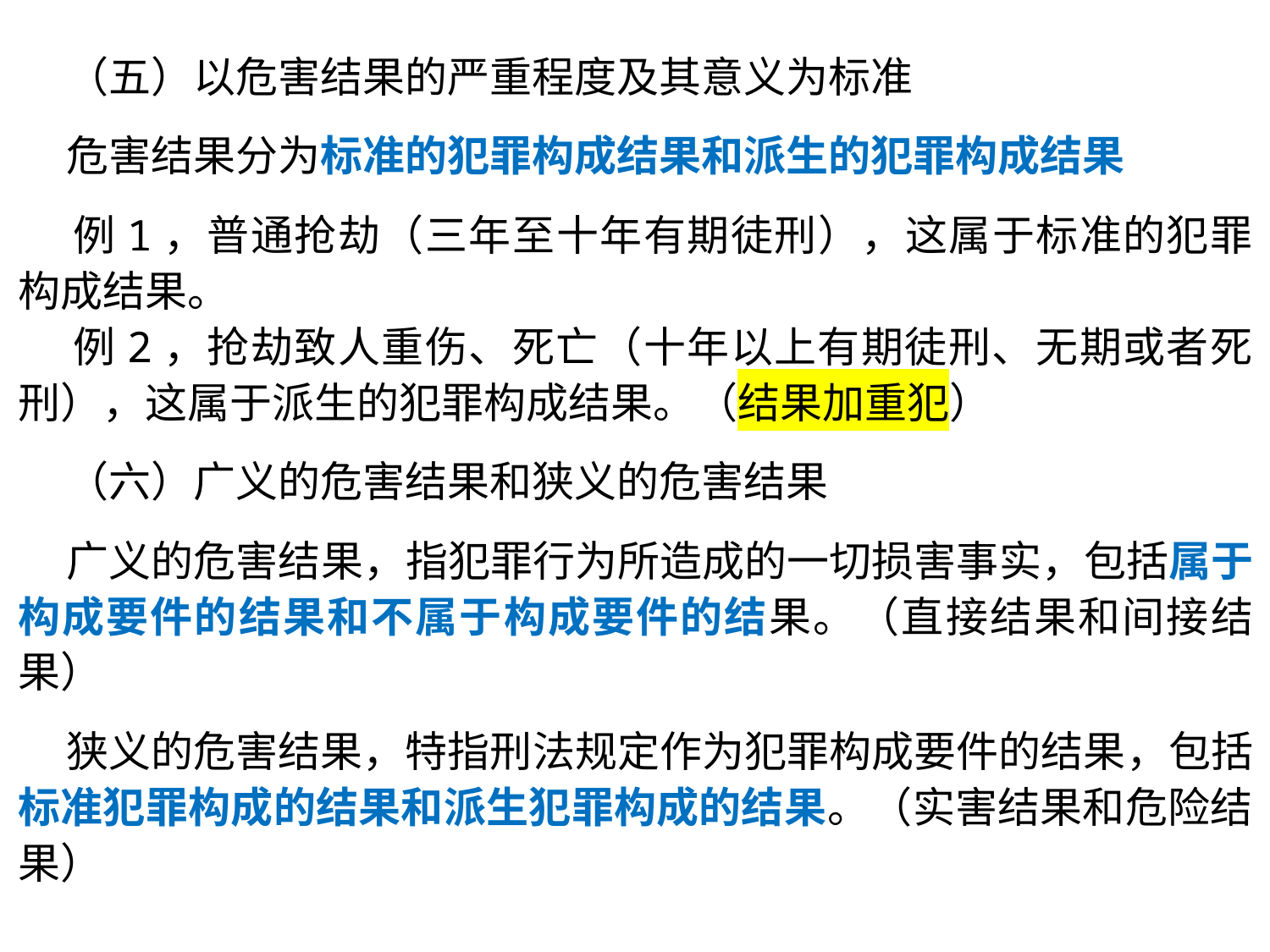

（五）以危害结果的严重程度及其意义为标准

    危害结果分为标准的犯罪构成结果和派生的犯罪构成结果

    例1，普通抢劫（三年至十年有期徒刑），这属于标准的犯罪构成结果。
    例2，抢劫致人重伤、死亡（十年以上有期徒刑、无期或者死刑），这属于派生的犯罪构成结果。（结果加重犯）

    （六）广义的危害结果和狭义的危害结果

    广义的危害结果，指犯罪行为所造成的一切损害事实，包括属于构成要件的结果和不属于构成要件的结果。（直接结果和间接结果）

    狭义的危害结果，特指刑法规定作为犯罪构成要件的结果，包括标准犯罪构成的结果和派生犯罪构成的结果。（实害结果和危险结果）